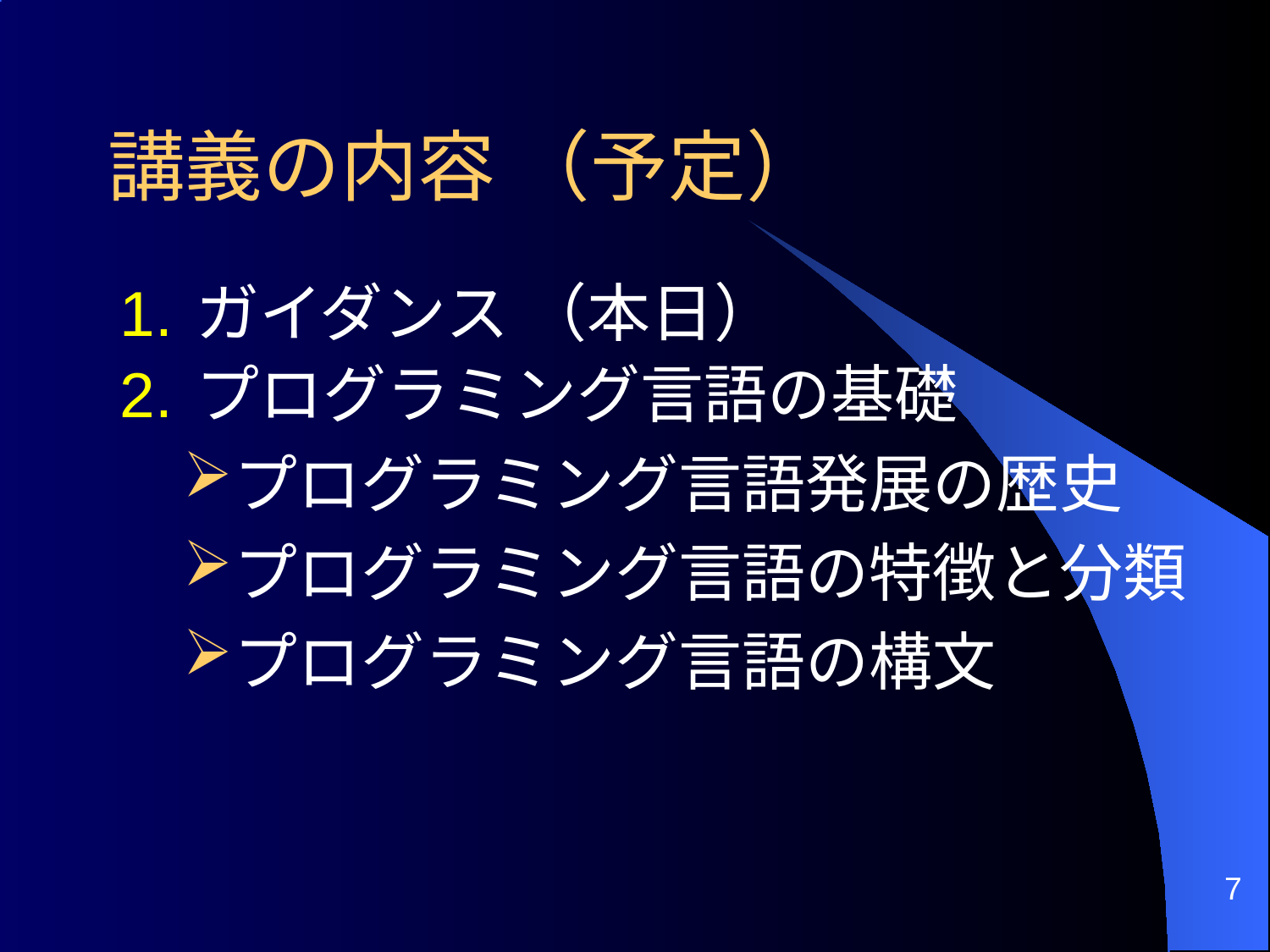

# 講義の内容 （予定）
ガイダンス （本日）
プログラミング言語の基礎
プログラミング言語発展の歴史
プログラミング言語の特徴と分類
プログラミング言語の構文
7